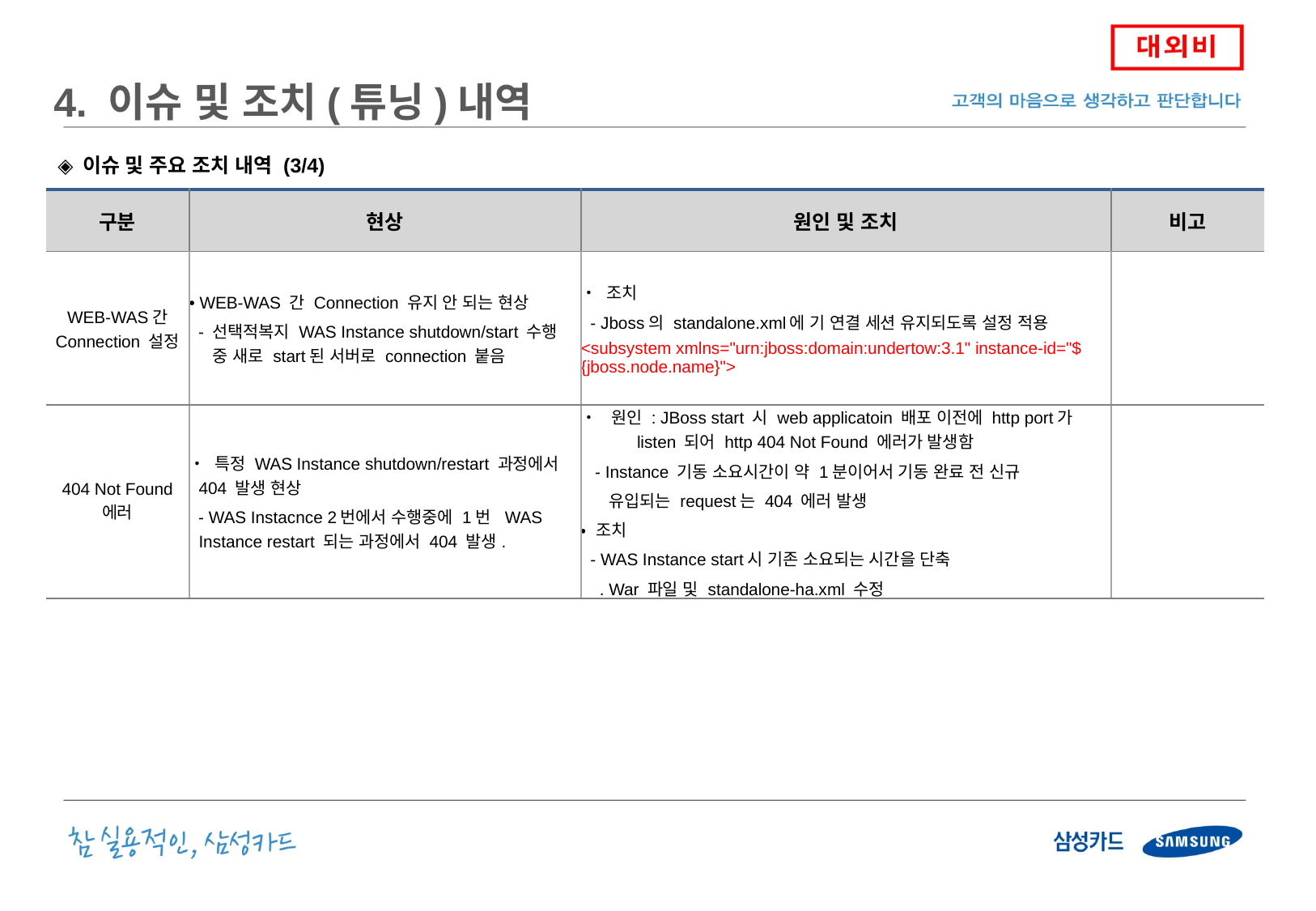

4. 이슈 및 조치(튜닝)내역
◈ 이슈 및 주요 조치 내역 (3/4)
| 구분 | 현상 | 원인 및 조치 | 비고 |
| --- | --- | --- | --- |
| WEB-WAS간 Connection 설정 | • WEB-WAS 간 Connection 유지 안 되는 현상 - 선택적복지 WAS Instance shutdown/start 수행 중 새로 start된 서버로 connection 붙음 | • 조치 - Jboss의 standalone.xml에 기 연결 세션 유지되도록 설정 적용 <subsystem xmlns="urn:jboss:domain:undertow:3.1" instance-id="${jboss.node.name}"> |  |
| 404 Not Found 에러 | • 특정 WAS Instance shutdown/restart 과정에서 404 발생 현상 - WAS Instacnce 2번에서 수행중에 1번 WAS Instance restart 되는 과정에서 404 발생. | • 원인 : JBoss start 시 web applicatoin 배포 이전에 http port가 listen 되어 http 404 Not Found 에러가 발생함 - Instance 기동 소요시간이 약 1분이어서 기동 완료 전 신규 유입되는 request는 404 에러 발생 • 조치 - WAS Instance start시 기존 소요되는 시간을 단축 . War 파일 및 standalone-ha.xml 수정 |  |